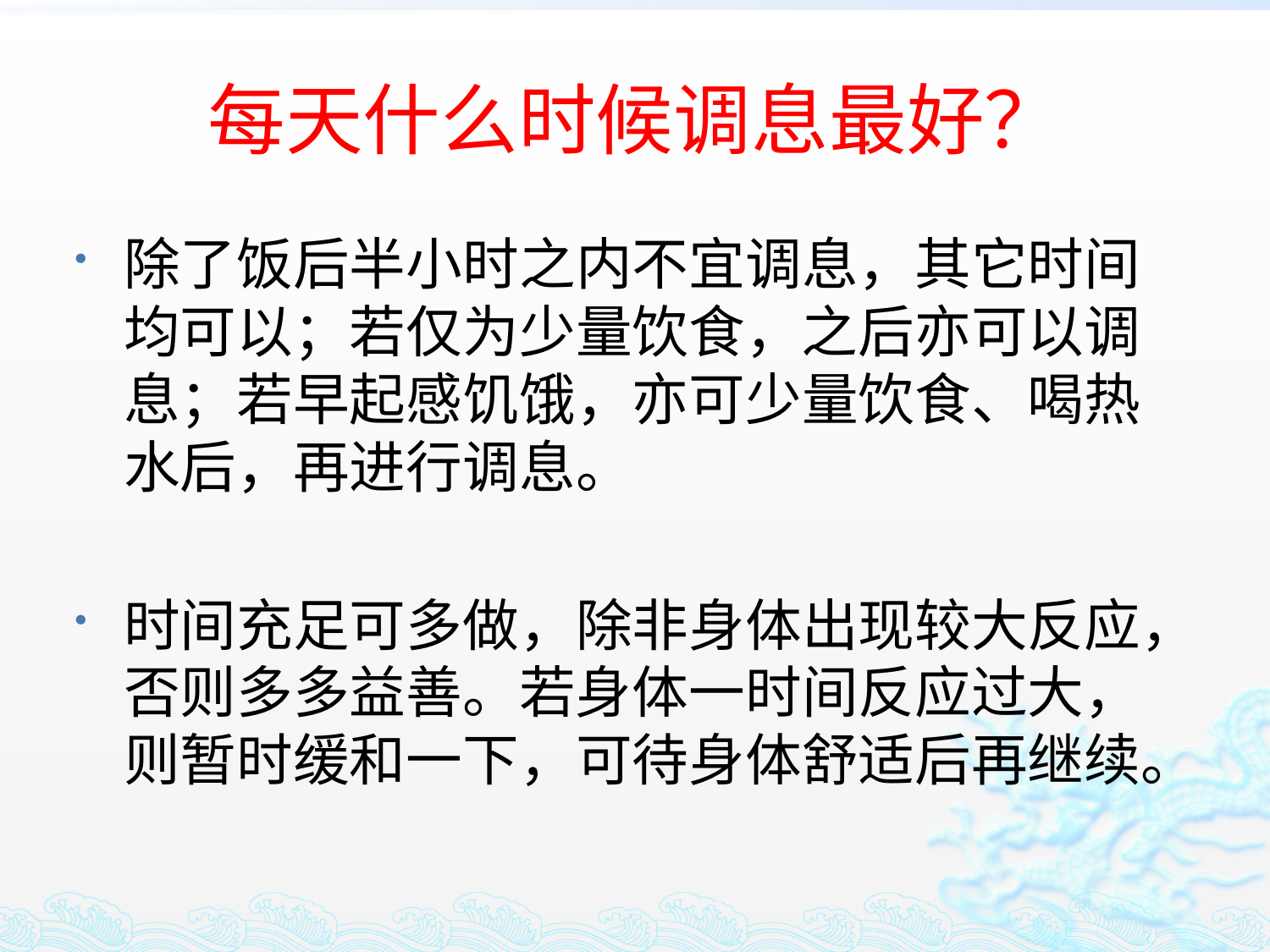

# 每天什么时候调息最好？
除了饭后半小时之内不宜调息，其它时间均可以；若仅为少量饮食，之后亦可以调息；若早起感饥饿，亦可少量饮食、喝热水后，再进行调息。

时间充足可多做，除非身体出现较大反应，否则多多益善。若身体一时间反应过大，则暂时缓和一下，可待身体舒适后再继续。